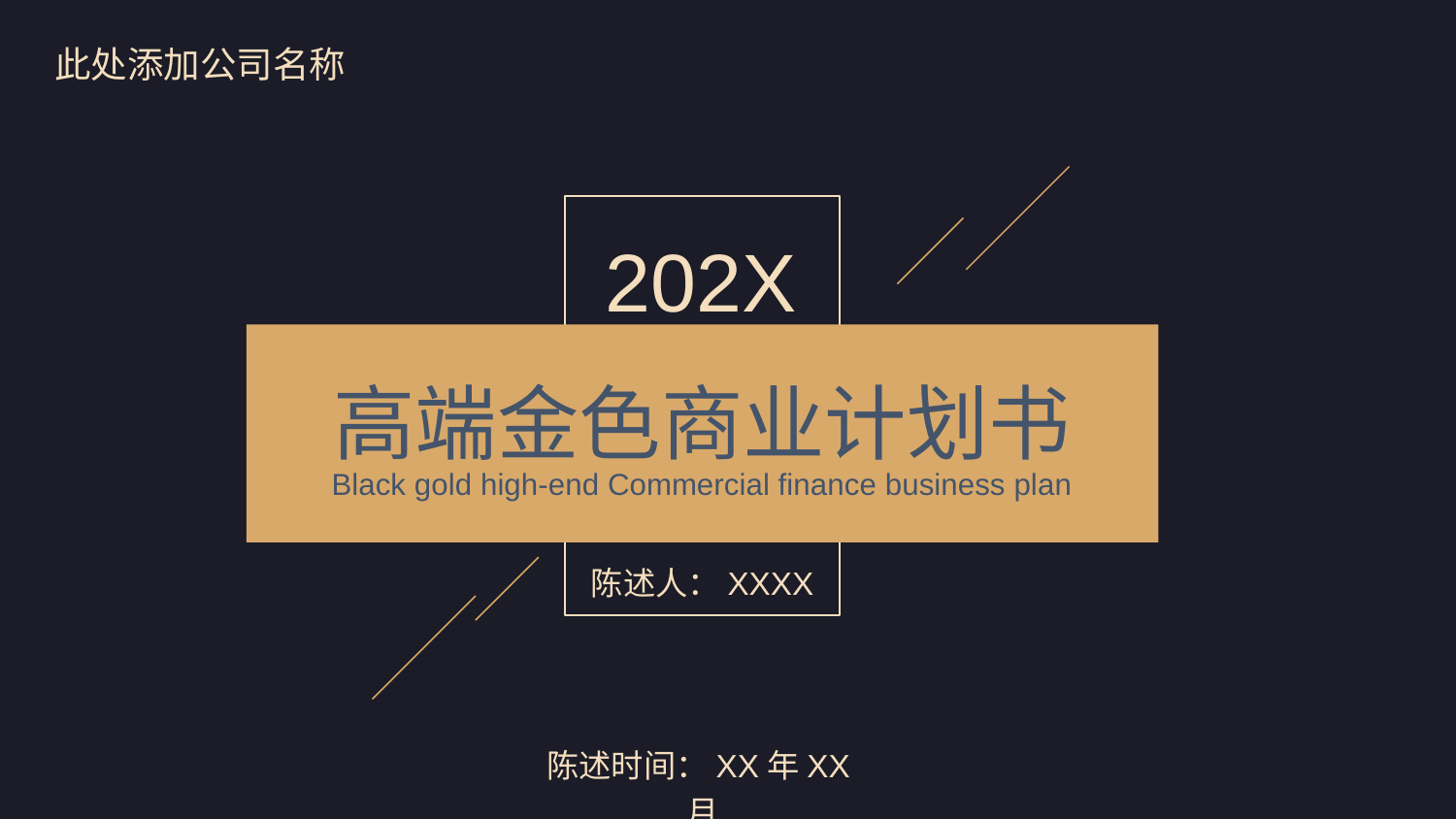

此处添加公司名称

202X

高端金色商业计划书
Black gold high-end Commercial finance business plan
陈述人：XXXX
陈述时间：XX年XX月